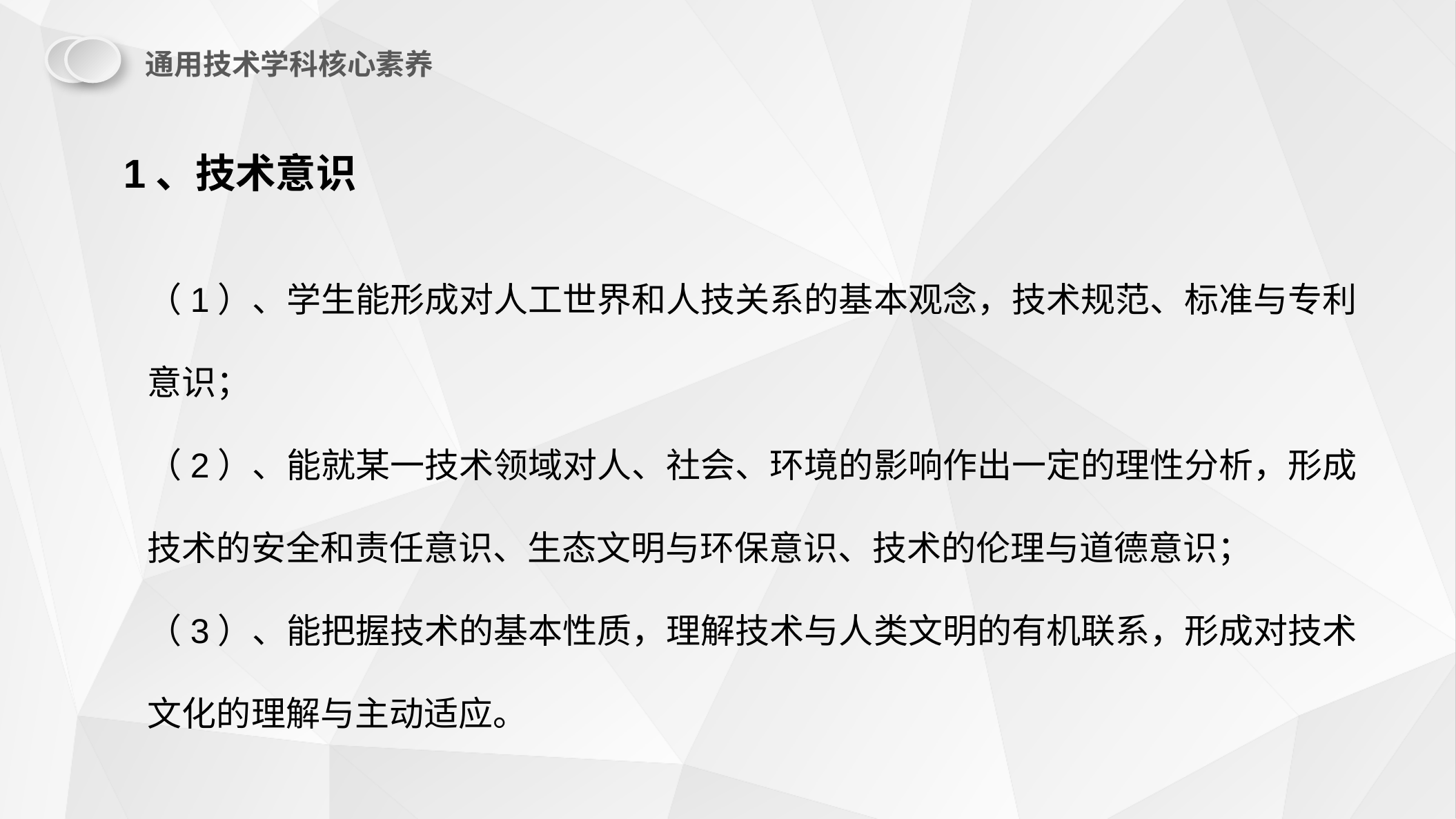

通用技术学科核心素养
1、技术意识
（1）、学生能形成对人工世界和人技关系的基本观念，技术规范、标准与专利意识；
（2）、能就某一技术领域对人、社会、环境的影响作出一定的理性分析，形成技术的安全和责任意识、生态文明与环保意识、技术的伦理与道德意识；
（3）、能把握技术的基本性质，理解技术与人类文明的有机联系，形成对技术文化的理解与主动适应。